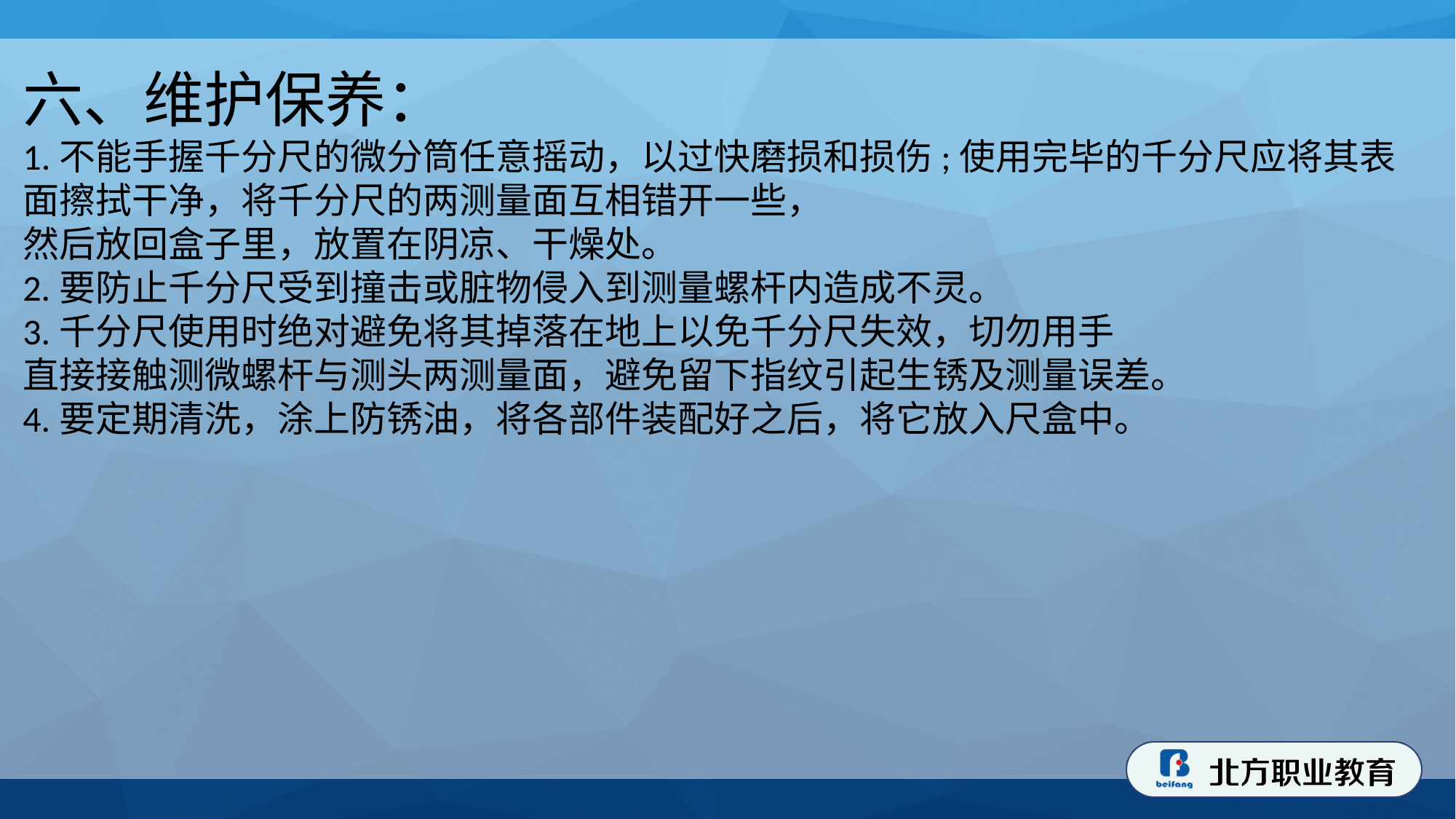

六、维护保养：
1.不能手握千分尺的微分筒任意摇动，以过快磨损和损伤;使用完毕的千分尺应将其表面擦拭干净，将千分尺的两测量面互相错开一些，
然后放回盒子里，放置在阴凉、干燥处。
2.要防止千分尺受到撞击或脏物侵入到测量螺杆内造成不灵。
3.千分尺使用时绝对避免将其掉落在地上以免千分尺失效，切勿用手
直接接触测微螺杆与测头两测量面，避免留下指纹引起生锈及测量误差。
4.要定期清洗，涂上防锈油，将各部件装配好之后，将它放入尺盒中。